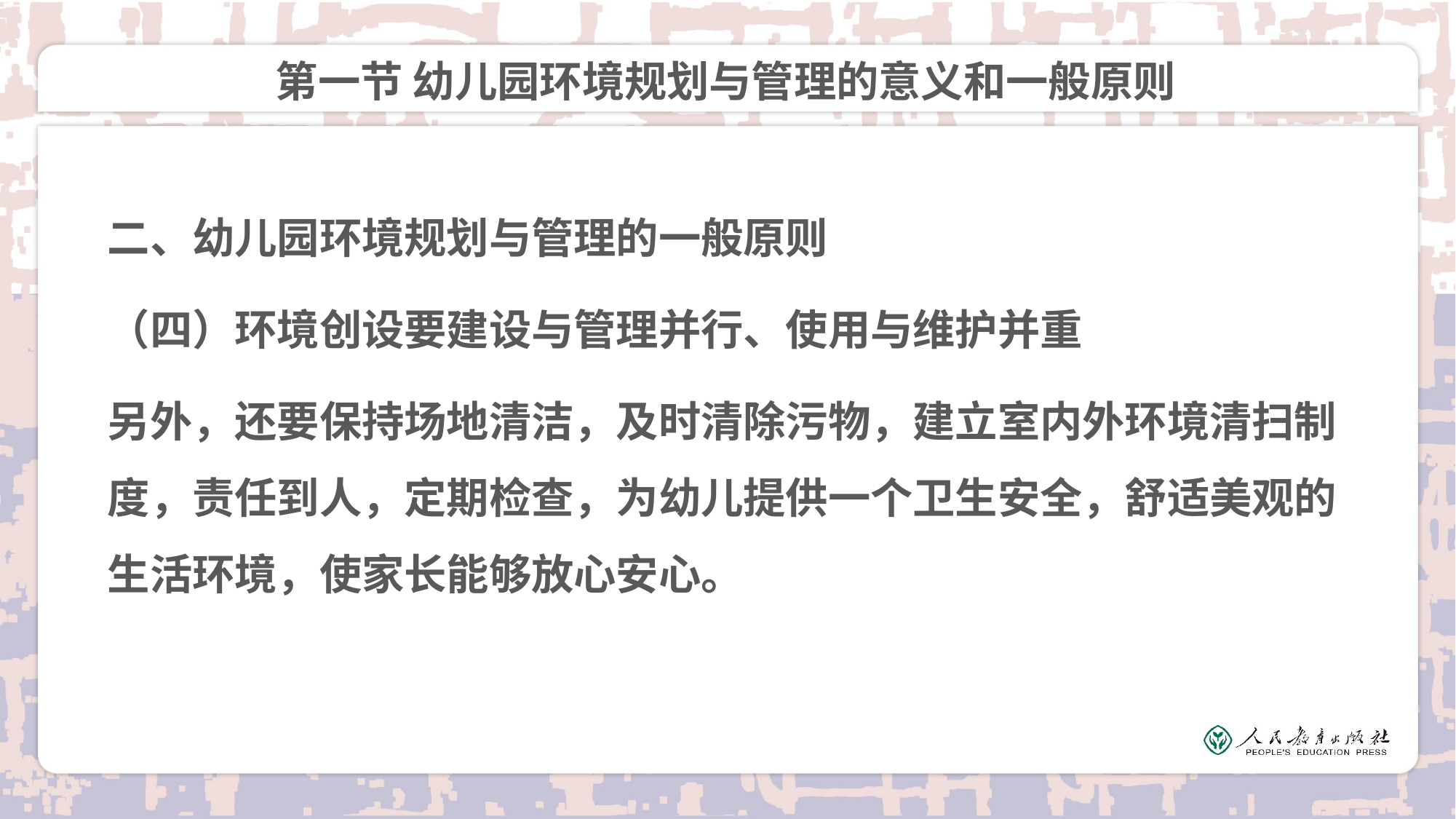

# 第一节 幼儿园环境规划与管理的意义和一般原则
二、幼儿园环境规划与管理的一般原则
（四）环境创设要建设与管理并行、使用与维护并重
另外，还要保持场地清洁，及时清除污物，建立室内外环境清扫制度，责任到人，定期检查，为幼儿提供一个卫生安全，舒适美观的生活环境，使家长能够放心安心。